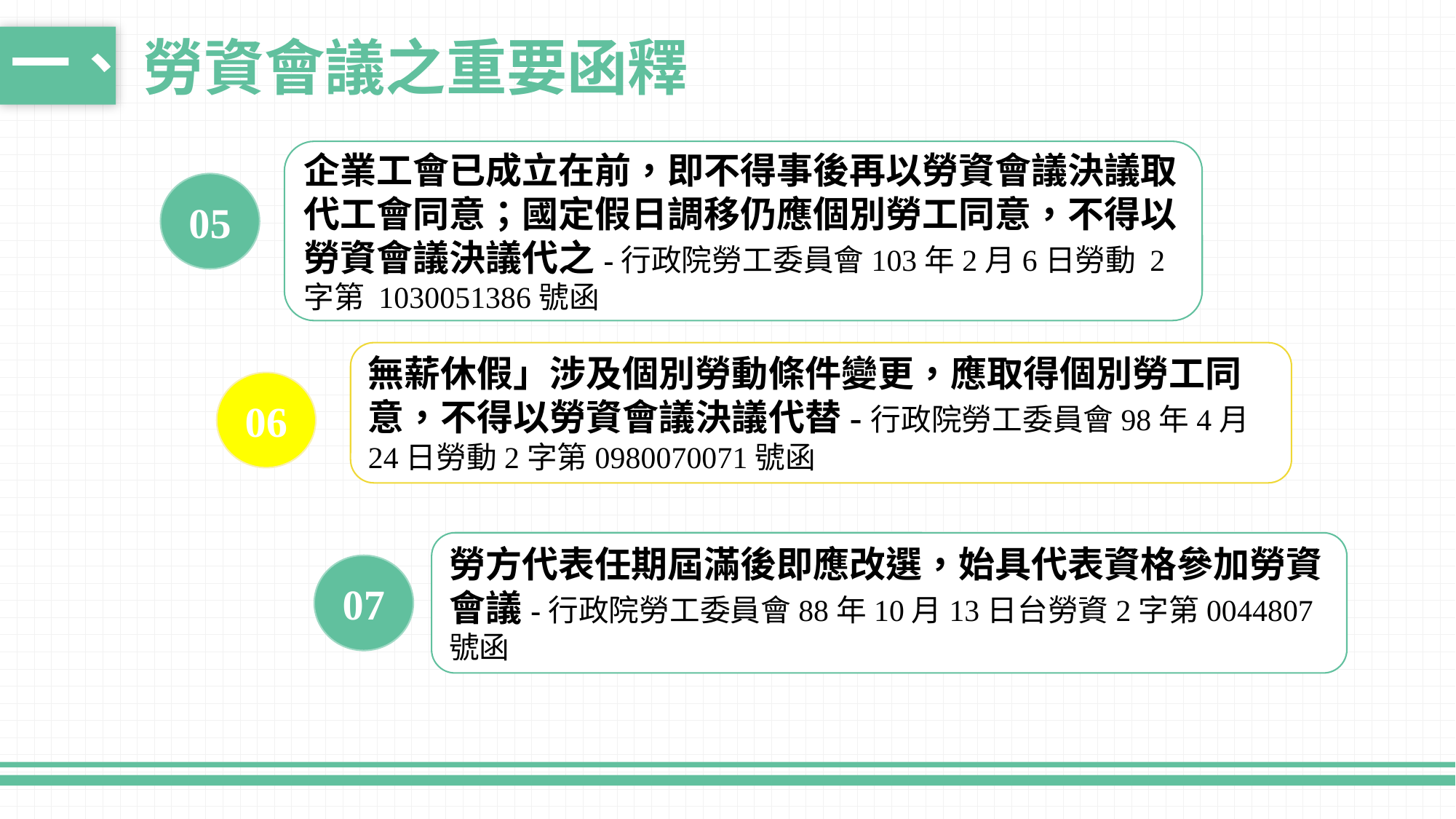

一、
勞資會議之重要函釋
企業工會已成立在前，即不得事後再以勞資會議決議取代工會同意；國定假日調移仍應個別勞工同意，不得以勞資會議決議代之-行政院勞工委員會103年2月6日勞動 2字第 1030051386號函
05
無薪休假」涉及個別勞動條件變更，應取得個別勞工同意，不得以勞資會議決議代替-行政院勞工委員會98年4月24日勞動2字第0980070071號函
06
勞方代表任期屆滿後即應改選，始具代表資格參加勞資會議-行政院勞工委員會88年10月13日台勞資2字第0044807號函
07